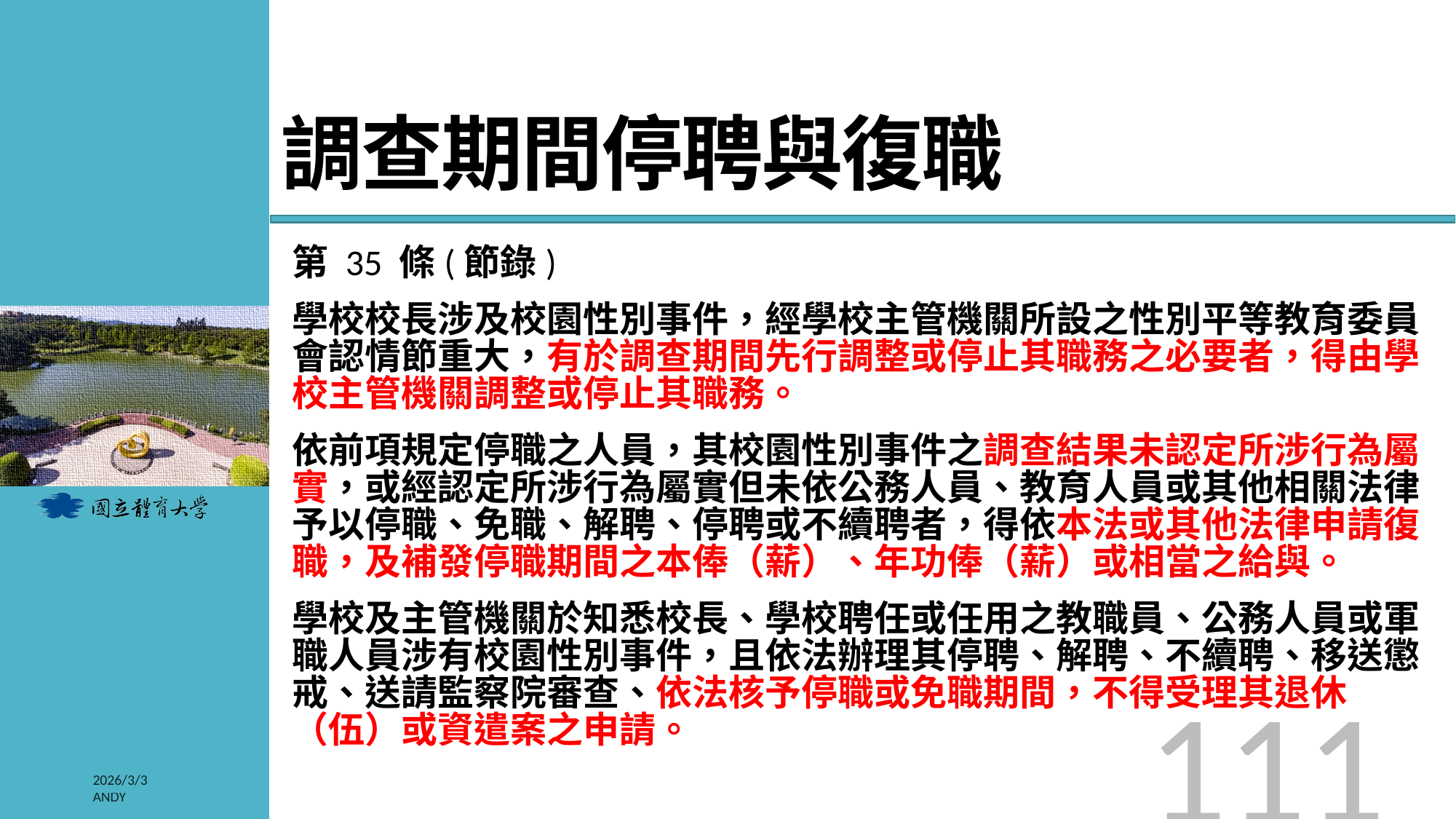

# 調查期間停聘與復職
第 35 條(節錄)
學校校長涉及校園性別事件，經學校主管機關所設之性別平等教育委員會認情節重大，有於調查期間先行調整或停止其職務之必要者，得由學校主管機關調整或停止其職務。
依前項規定停職之人員，其校園性別事件之調查結果未認定所涉行為屬實，或經認定所涉行為屬實但未依公務人員、教育人員或其他相關法律予以停職、免職、解聘、停聘或不續聘者，得依本法或其他法律申請復職，及補發停職期間之本俸（薪）、年功俸（薪）或相當之給與。
學校及主管機關於知悉校長、學校聘任或任用之教職員、公務人員或軍職人員涉有校園性別事件，且依法辦理其停聘、解聘、不續聘、移送懲戒、送請監察院審查、依法核予停職或免職期間，不得受理其退休（伍）或資遣案之申請。
111
2026/3/3
Andy